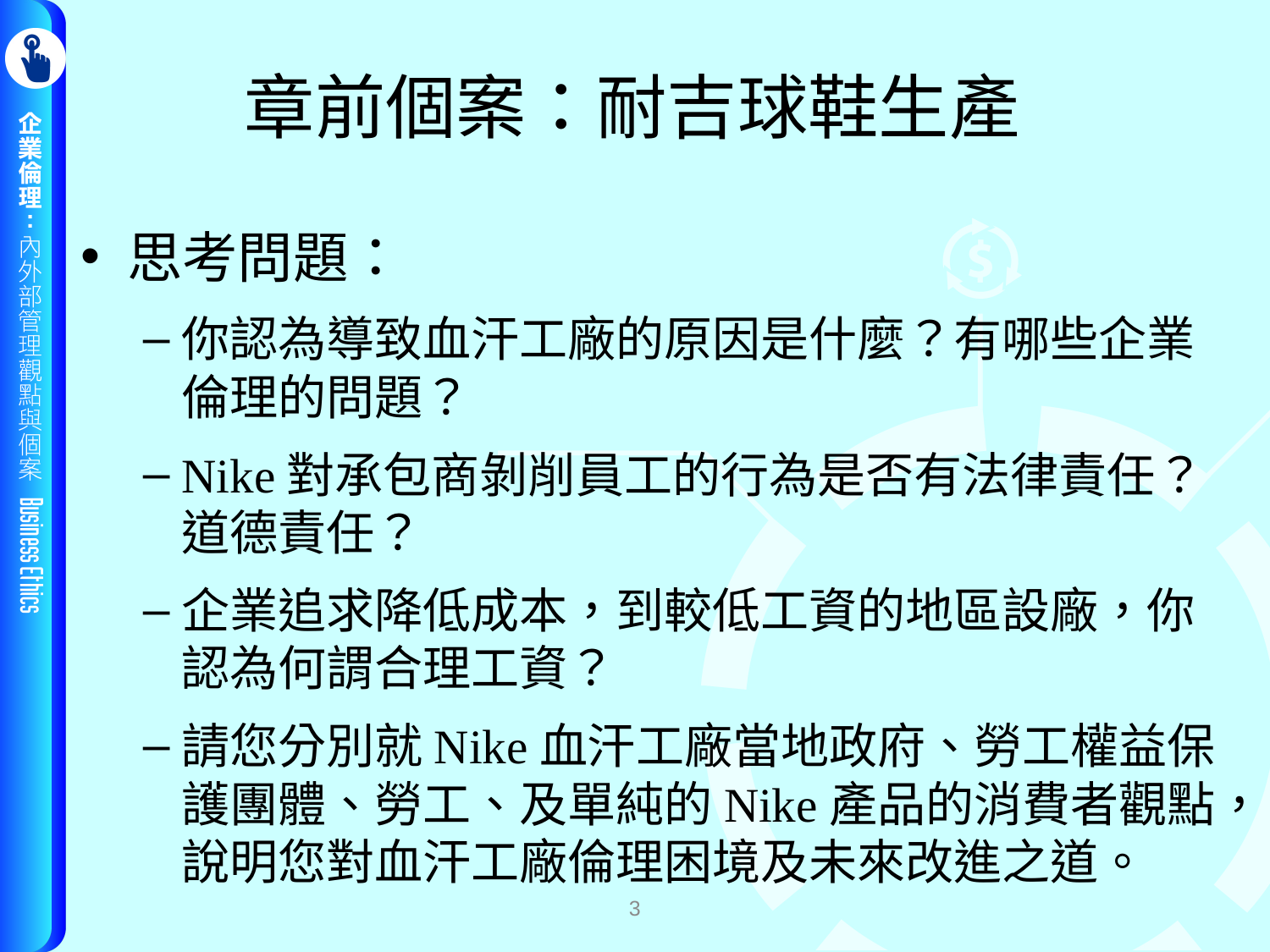

# 章前個案：耐吉球鞋生產
思考問題：
你認為導致血汗工廠的原因是什麼？有哪些企業倫理的問題？
Nike對承包商剝削員工的行為是否有法律責任？道德責任？
企業追求降低成本，到較低工資的地區設廠，你認為何謂合理工資？
請您分別就Nike血汗工廠當地政府、勞工權益保護團體、勞工、及單純的Nike產品的消費者觀點，說明您對血汗工廠倫理困境及未來改進之道。
3